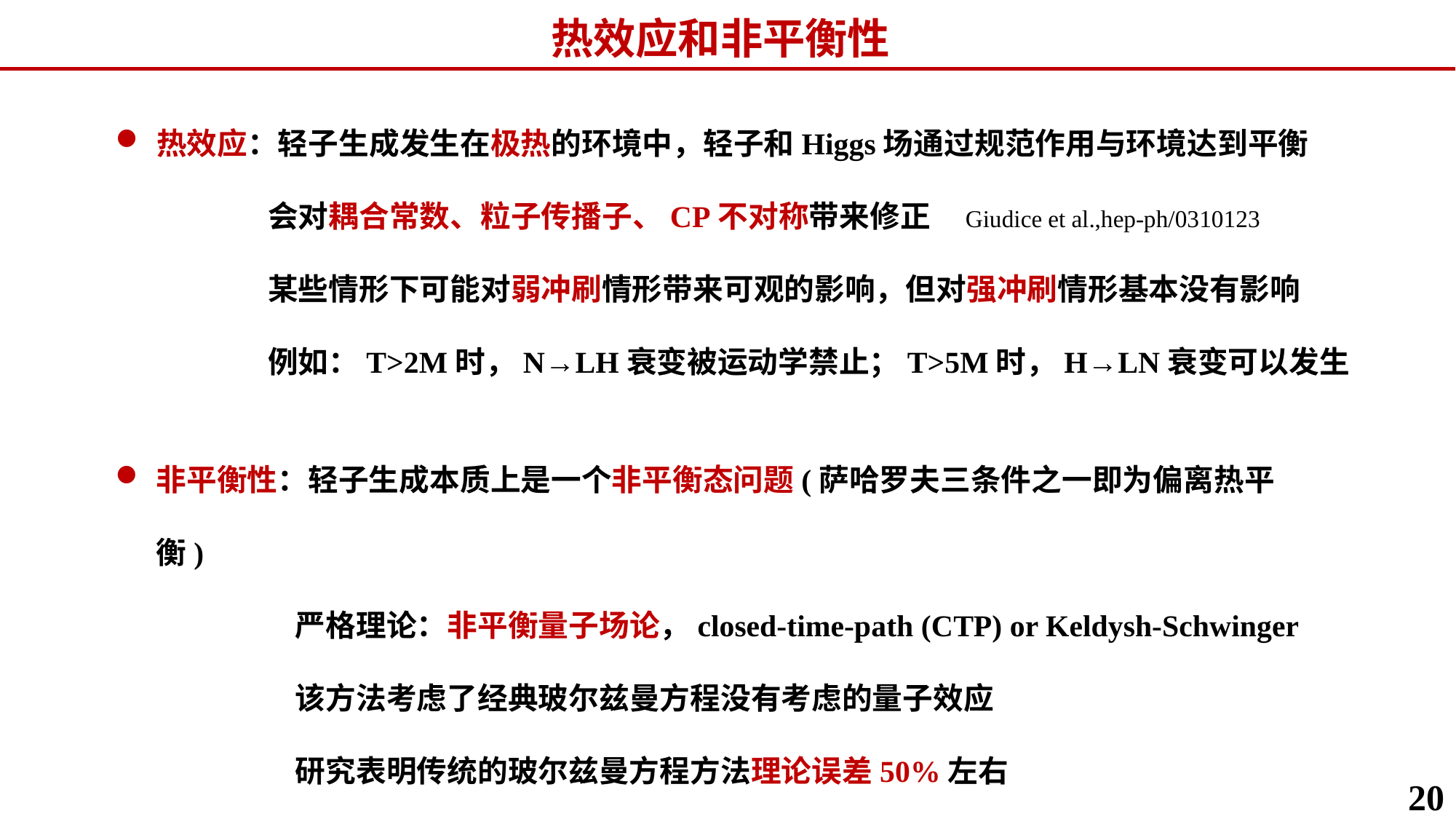

热效应和非平衡性
热效应：轻子生成发生在极热的环境中，轻子和Higgs场通过规范作用与环境达到平衡
                     会对耦合常数、粒子传播子、CP不对称带来修正    Giudice et al.,hep-ph/0310123
                     某些情形下可能对弱冲刷情形带来可观的影响，但对强冲刷情形基本没有影响
                     例如：T>2M时，N→LH衰变被运动学禁止；T>5M时，H→LN衰变可以发生
非平衡性：轻子生成本质上是一个非平衡态问题(萨哈罗夫三条件之一即为偏离热平衡)
                         严格理论：非平衡量子场论，closed-time-path (CTP) or Keldysh-Schwinger
                         该方法考虑了经典玻尔兹曼方程没有考虑的量子效应
                         研究表明传统的玻尔兹曼方程方法理论误差50%左右
                         Buchmuller, Fredenhagen, hep-ph/0004145
20